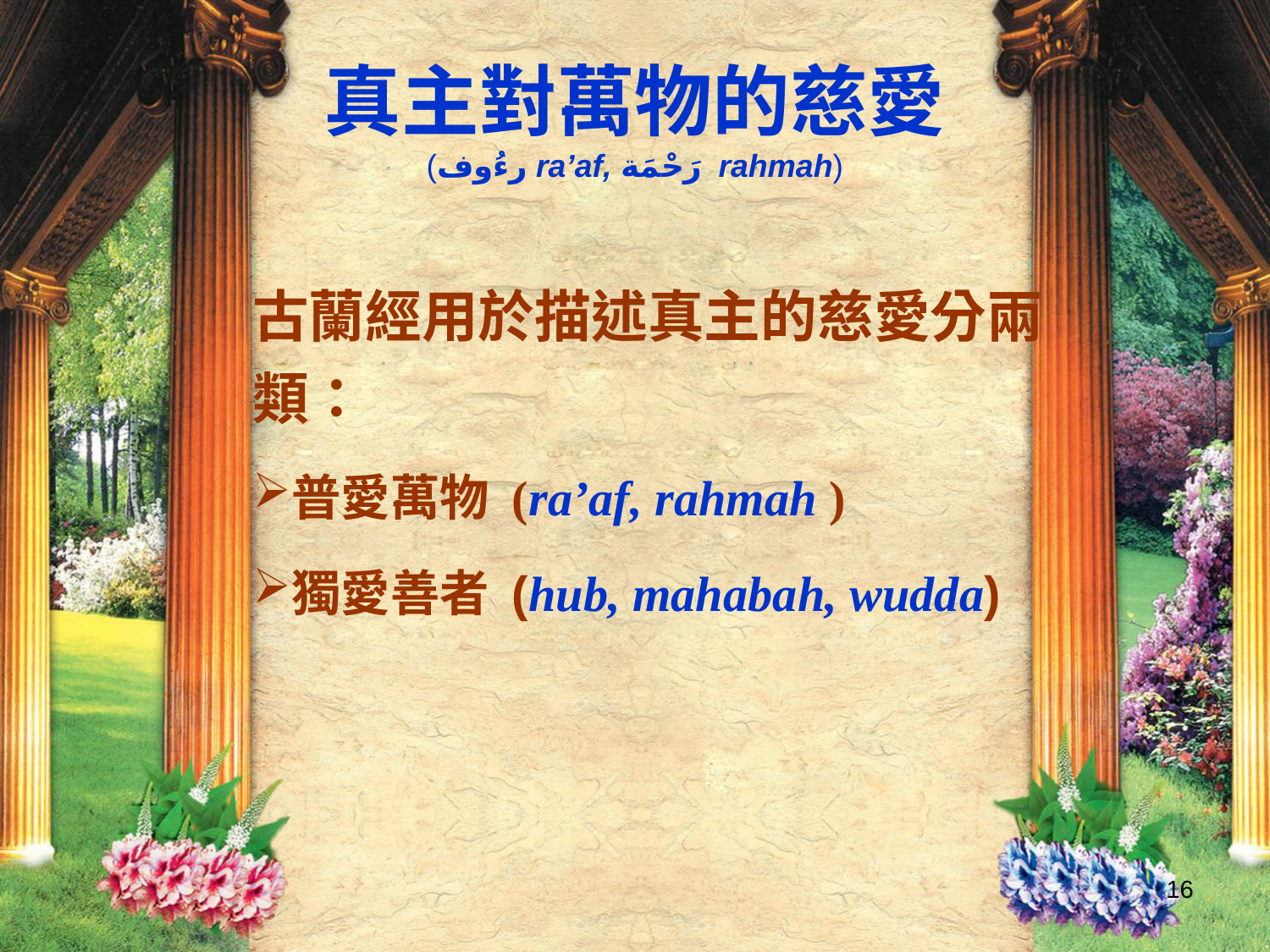

真主對萬物的慈愛
(رءُوف ra’af, رَحْمَة  rahmah)
古蘭經用於描述真主的慈愛分兩類：
普愛萬物 (ra’af, rahmah )
獨愛善者 (hub, mahabah, wudda)

16